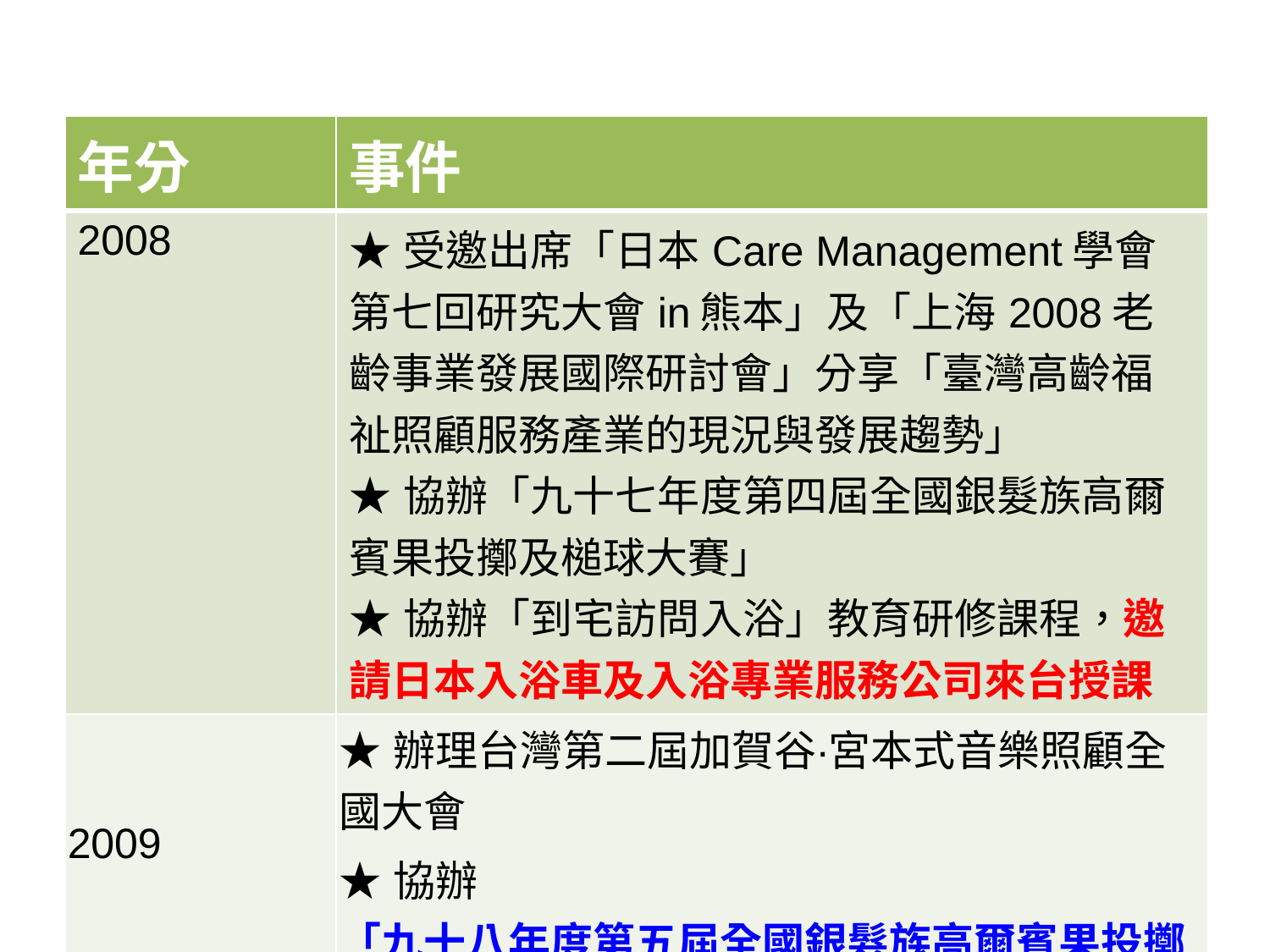

| 年分 | 事件 |
| --- | --- |
| 2008 | ★受邀出席「日本Care Management學會第七回研究大會in熊本」及「上海2008老齡事業發展國際研討會」分享「臺灣高齡福祉照顧服務產業的現況與發展趨勢」 ★協辦「九十七年度第四屆全國銀髮族高爾賓果投擲及槌球大賽」 ★協辦「到宅訪問入浴」教育研修課程，邀請日本入浴車及入浴專業服務公司來台授課 |
| 2009 | ★辦理台灣第二屆加賀谷∙宮本式音樂照顧全國大會 ★協辦「九十八年度第五屆全國銀髮族高爾賓果投擲及槌球大賽」 |